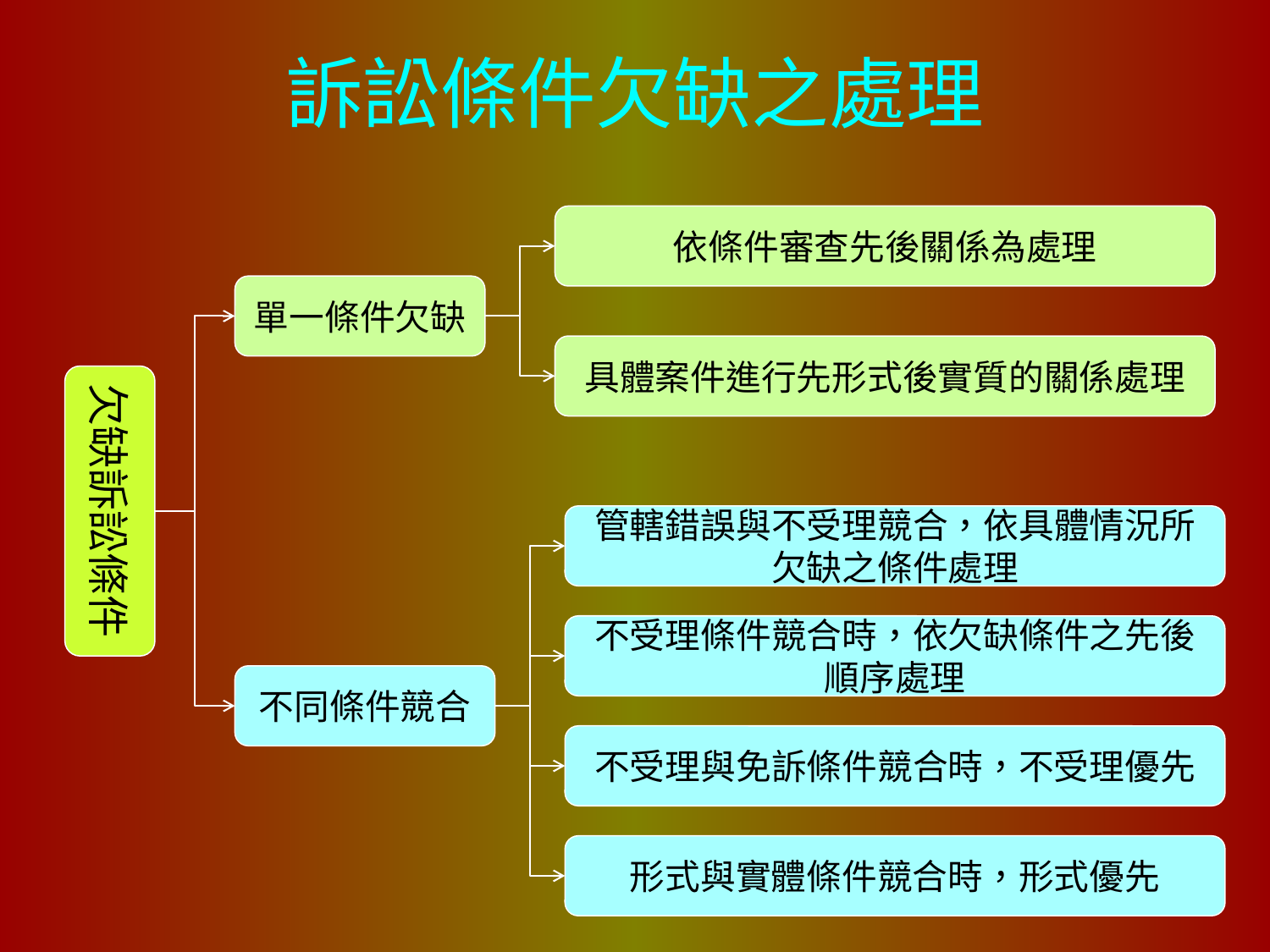

# 訴訟條件欠缺之處理
依條件審查先後關係為處理
單一條件欠缺
具體案件進行先形式後實質的關係處理
欠缺訴訟條件
管轄錯誤與不受理競合，依具體情況所欠缺之條件處理
不受理條件競合時，依欠缺條件之先後順序處理
不同條件競合
不受理與免訴條件競合時，不受理優先
形式與實體條件競合時，形式優先